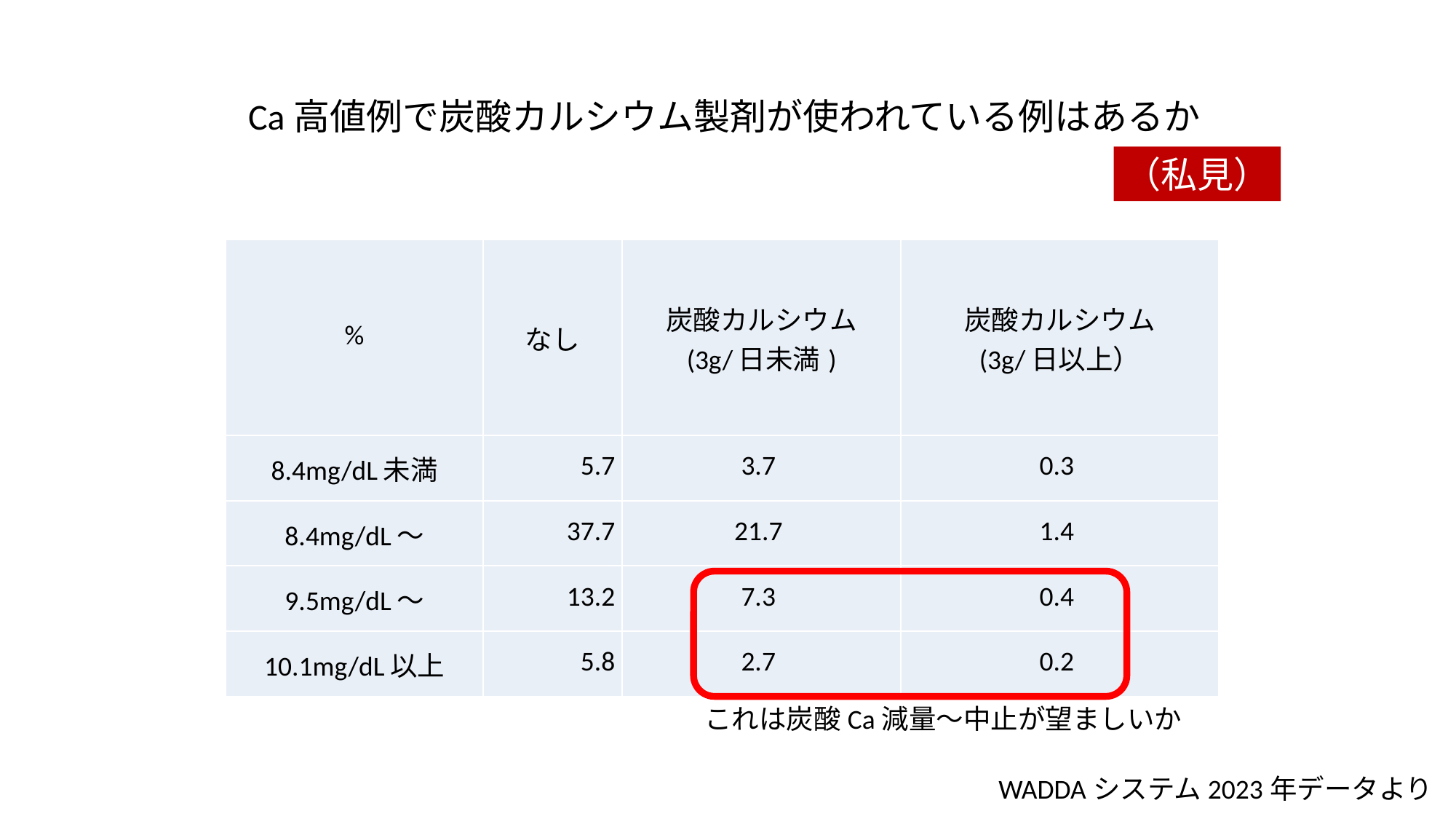

Ca高値例で炭酸カルシウム製剤が使われている例はあるか
（私見）
| % | なし | 炭酸カルシウム (3g/日未満) | 炭酸カルシウム (3g/日以上） |
| --- | --- | --- | --- |
| 8.4mg/dL未満 | 5.7 | 3.7 | 0.3 |
| 8.4mg/dL～ | 37.7 | 21.7 | 1.4 |
| 9.5mg/dL～ | 13.2 | 7.3 | 0.4 |
| 10.1mg/dL以上 | 5.8 | 2.7 | 0.2 |

これは炭酸Ca減量～中止が望ましいか
WADDAシステム2023年データより